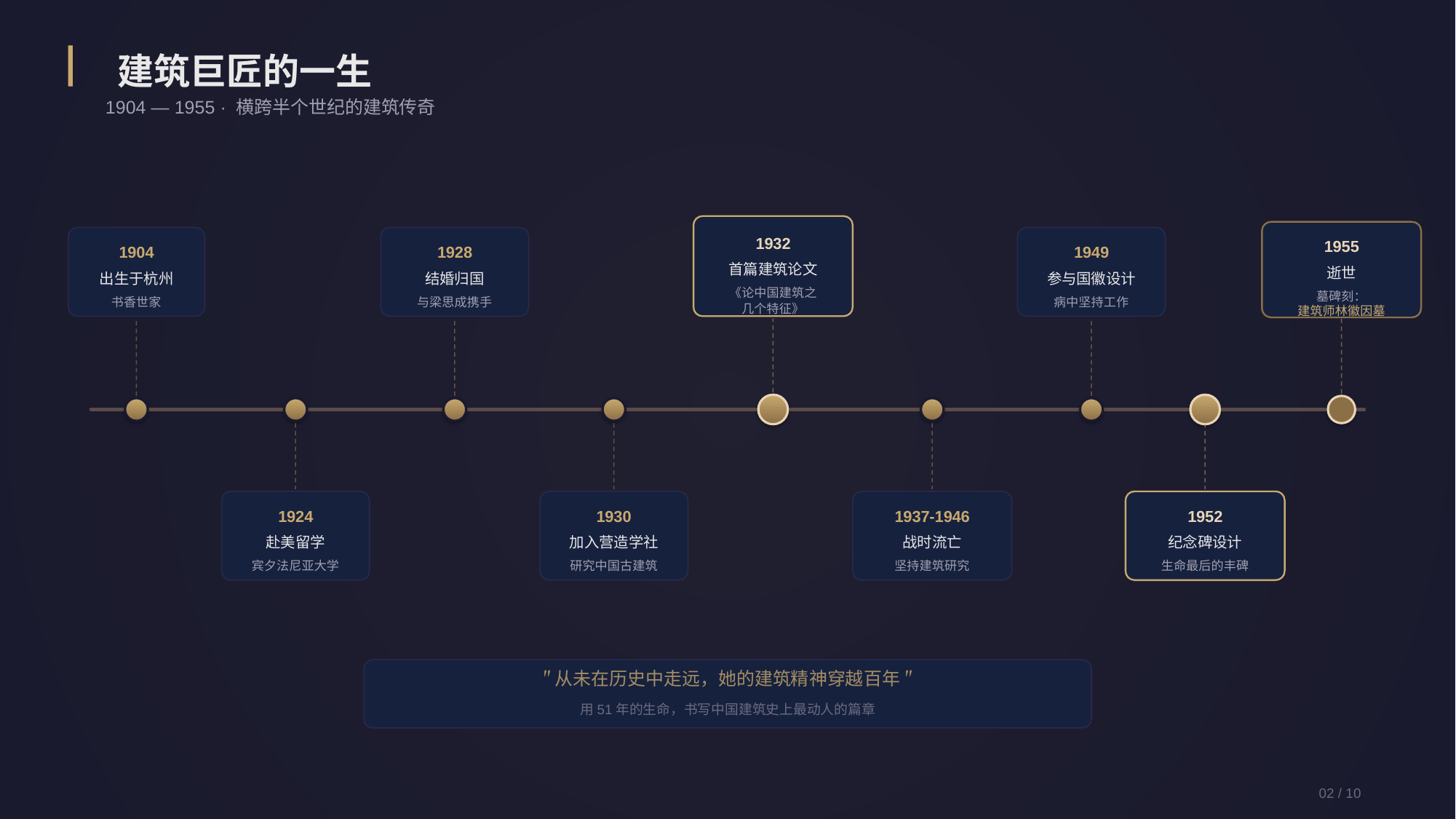

建筑巨匠的一生
1904 — 1955 · 横跨半个世纪的建筑传奇

1932
1955
1904
1928
1949
首篇建筑论文
逝世
出生于杭州
结婚归国
参与国徽设计
《论中国建筑之
墓碑刻：
书香世家
与梁思成携手
病中坚持工作
几个特征》
建筑师林徽因墓

1924
1930
1937-1946
1952
赴美留学
加入营造学社
战时流亡
纪念碑设计
宾夕法尼亚大学
研究中国古建筑
坚持建筑研究
生命最后的丰碑

"从未在历史中走远，她的建筑精神穿越百年"
用51年的生命，书写中国建筑史上最动人的篇章
02 / 10